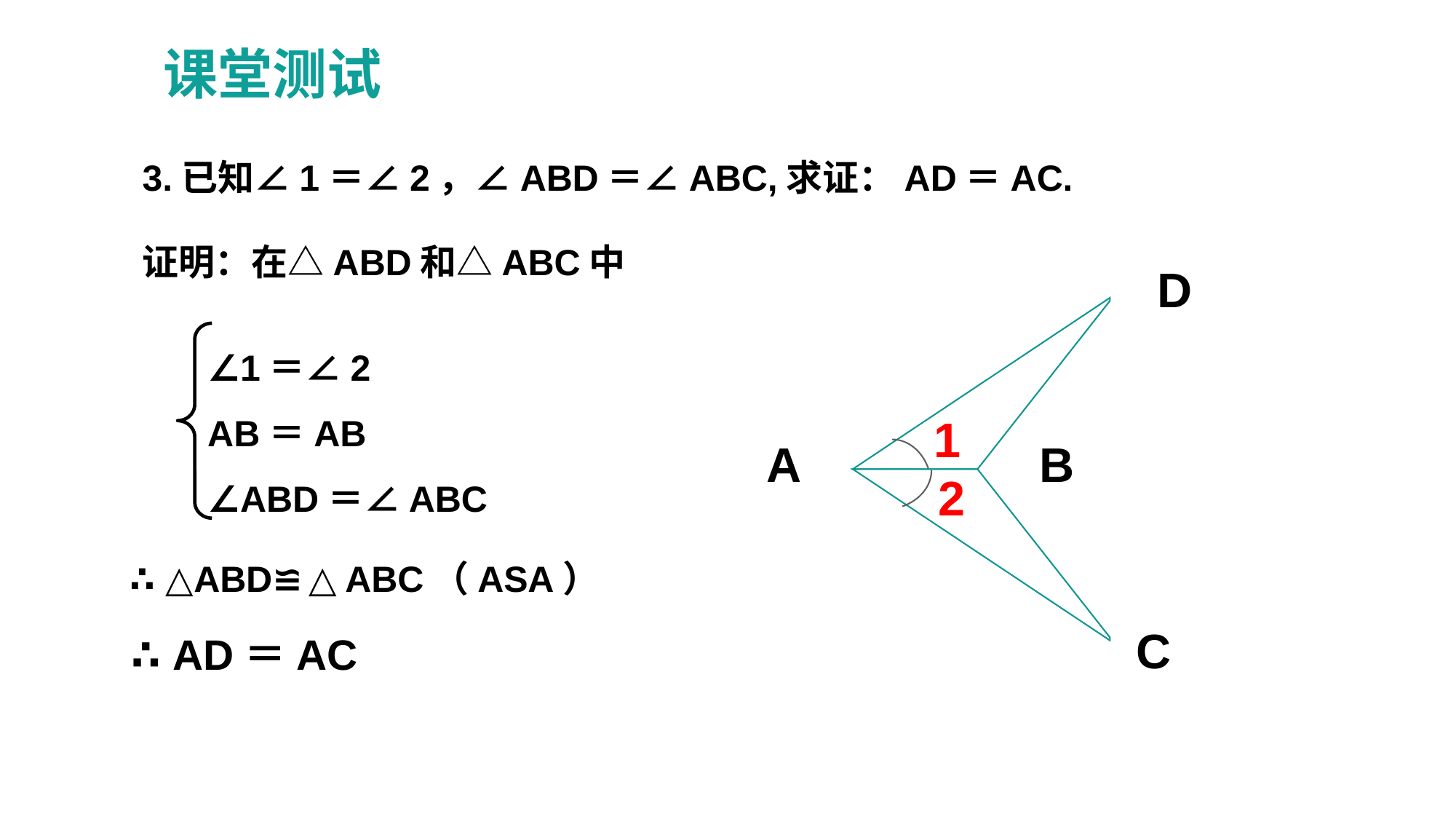

课堂测试
3.已知∠1＝∠2，∠ABD＝∠ABC,求证：AD＝AC.
证明：在△ABD和△ABC中
D

1

A
B

2

C
∠1＝∠2
AB＝AB
∠ABD＝∠ABC

∴ △ABD≌△ABC（ASA）
∴ AD＝AC